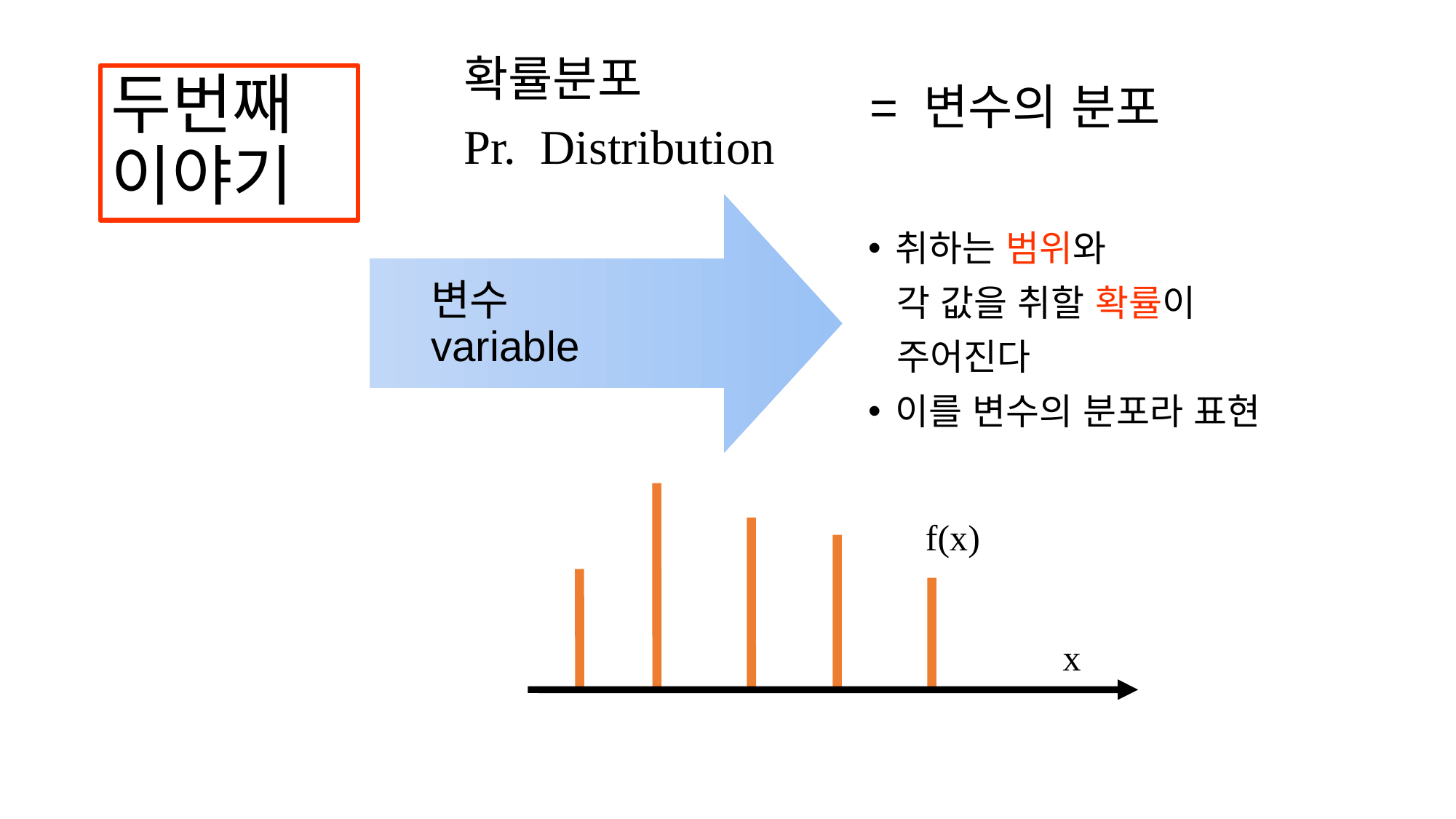

확률분포
Pr.  Distribution

# 두번째 이야기
= 변수의 분포

변수
variable
취하는 범위와
  각 값을 취할 확률이
  주어진다
이를 변수의 분포라 표현

f(x)

x